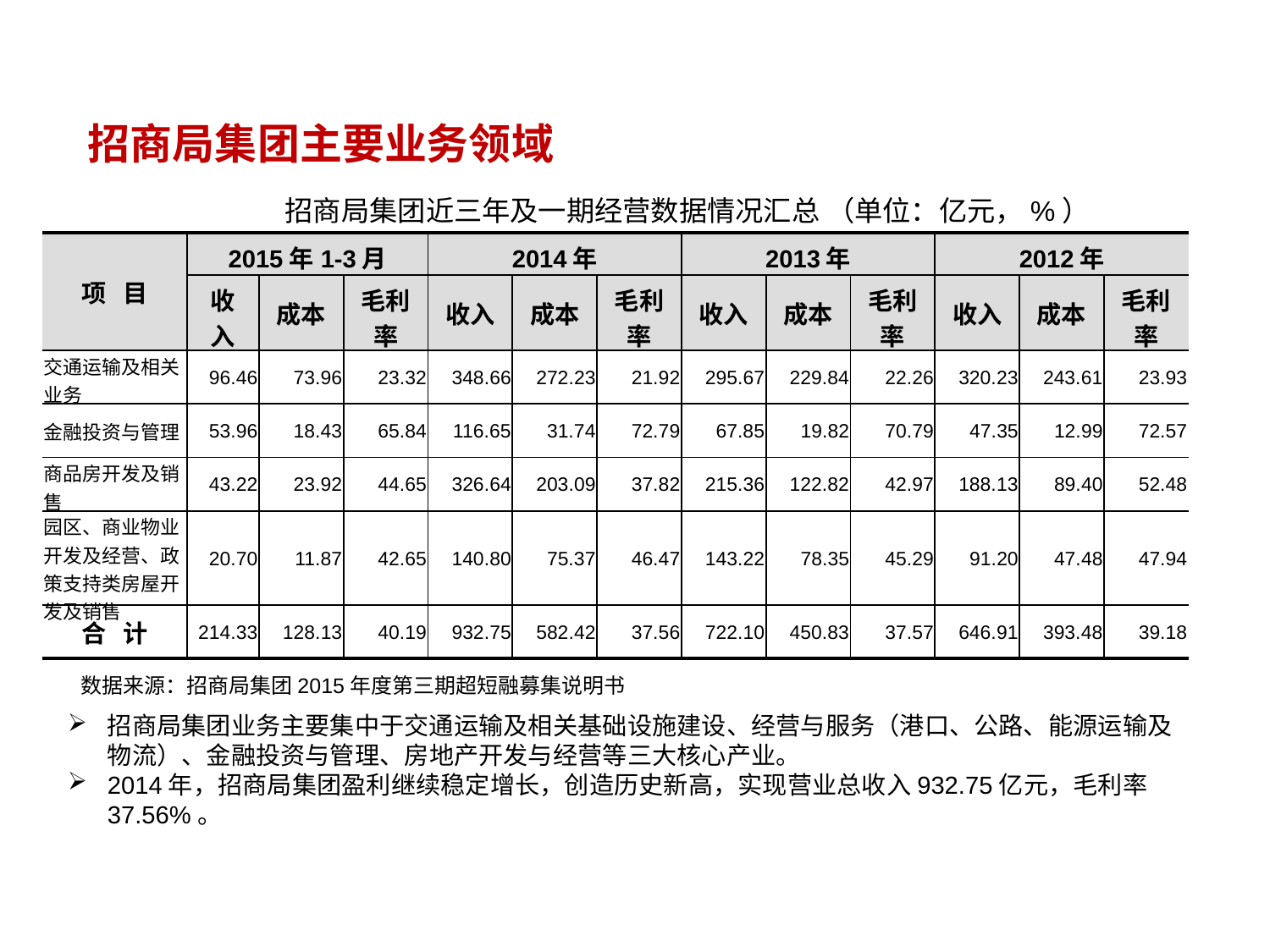

招商局集团主要业务领域
招商局集团近三年及一期经营数据情况汇总 （单位：亿元，%）
| 项 目 | 2015年1-3月 |  |  | 2014年 |  |  | 2013年 |  |  | 2012年 |  |  |
| --- | --- | --- | --- | --- | --- | --- | --- | --- | --- | --- | --- | --- |
|  | 收入 | 成本 | 毛利率 | 收入 | 成本 | 毛利率 | 收入 | 成本 | 毛利率 | 收入 | 成本 | 毛利率 |
| 交通运输及相关业务 | 96.46 | 73.96 | 23.32 | 348.66 | 272.23 | 21.92 | 295.67 | 229.84 | 22.26 | 320.23 | 243.61 | 23.93 |
| 金融投资与管理 | 53.96 | 18.43 | 65.84 | 116.65 | 31.74 | 72.79 | 67.85 | 19.82 | 70.79 | 47.35 | 12.99 | 72.57 |
| 商品房开发及销售 | 43.22 | 23.92 | 44.65 | 326.64 | 203.09 | 37.82 | 215.36 | 122.82 | 42.97 | 188.13 | 89.40 | 52.48 |
| 园区、商业物业开发及经营、政策支持类房屋开发及销售 | 20.70 | 11.87 | 42.65 | 140.80 | 75.37 | 46.47 | 143.22 | 78.35 | 45.29 | 91.20 | 47.48 | 47.94 |
| 合 计 | 214.33 | 128.13 | 40.19 | 932.75 | 582.42 | 37.56 | 722.10 | 450.83 | 37.57 | 646.91 | 393.48 | 39.18 |
数据来源：招商局集团2015年度第三期超短融募集说明书
招商局集团业务主要集中于交通运输及相关基础设施建设、经营与服务（港口、公路、能源运输及物流）、金融投资与管理、房地产开发与经营等三大核心产业。
2014年，招商局集团盈利继续稳定增长，创造历史新高，实现营业总收入932.75亿元，毛利率37.56%。